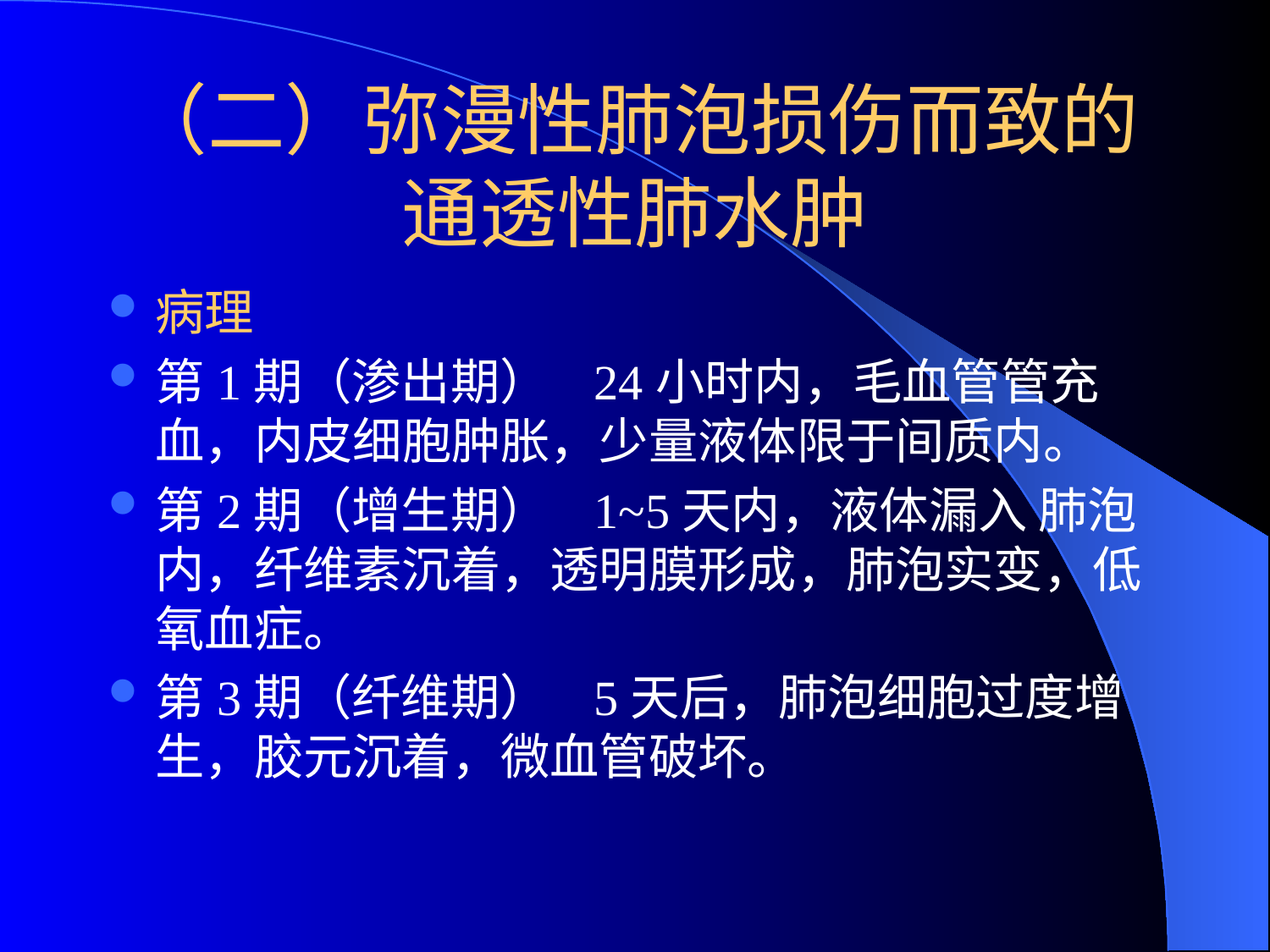

# （二）弥漫性肺泡损伤而致的通透性肺水肿
病理
第1期（渗出期）   24小时内，毛血管管充血，内皮细胞肿胀，少量液体限于间质内。
第2期（增生期）   1~5天内，液体漏入 肺泡内，纤维素沉着，透明膜形成，肺泡实变，低氧血症。
第3期（纤维期）   5天后，肺泡细胞过度增生，胶元沉着，微血管破坏。